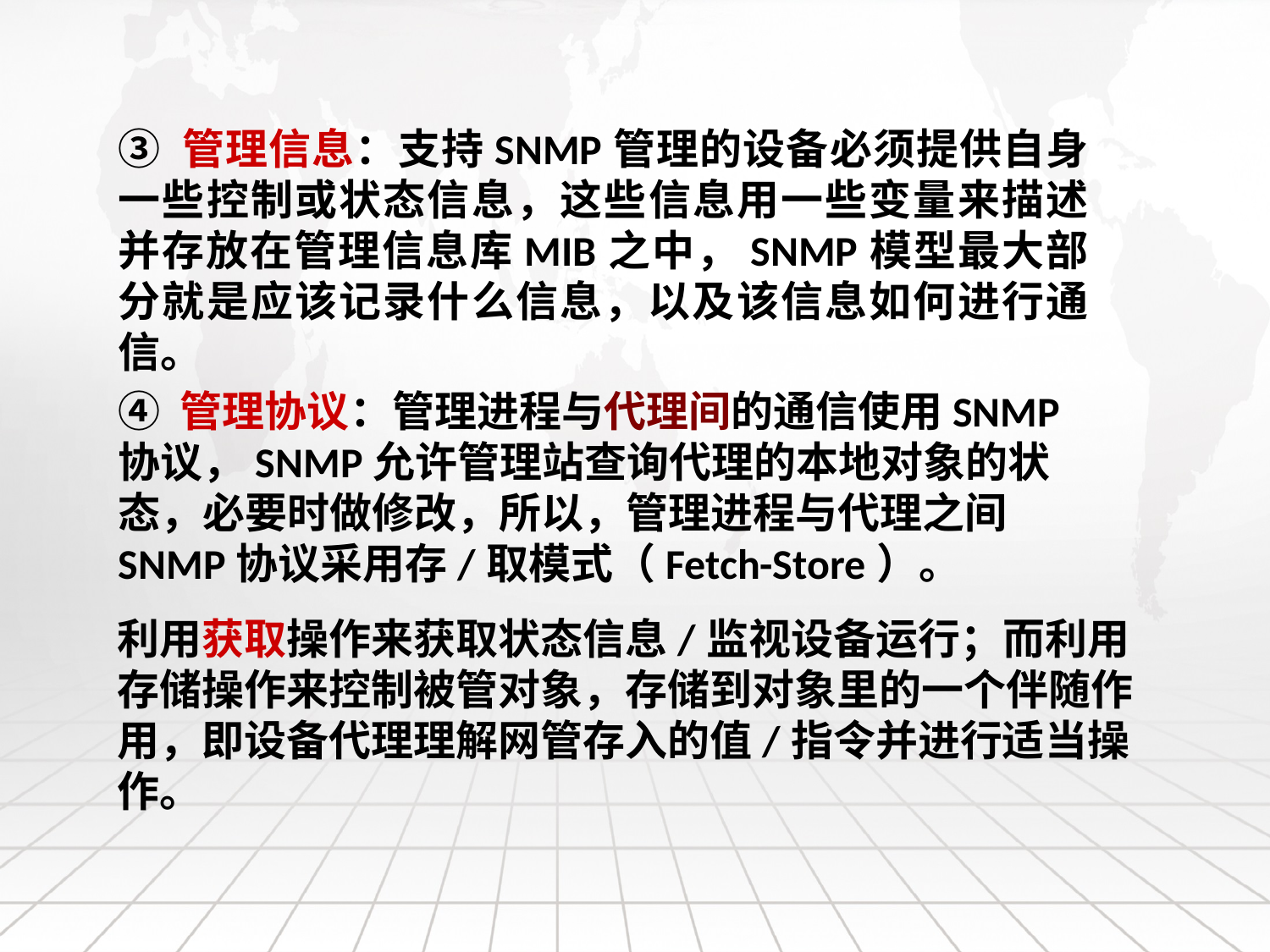

③ 管理信息：支持SNMP管理的设备必须提供自身一些控制或状态信息，这些信息用一些变量来描述并存放在管理信息库MIB之中，SNMP模型最大部分就是应该记录什么信息，以及该信息如何进行通信。
④ 管理协议：管理进程与代理间的通信使用SNMP协议，SNMP允许管理站查询代理的本地对象的状态，必要时做修改，所以，管理进程与代理之间SNMP协议采用存/取模式（Fetch-Store）。
利用获取操作来获取状态信息/监视设备运行；而利用存储操作来控制被管对象，存储到对象里的一个伴随作用，即设备代理理解网管存入的值/指令并进行适当操作。